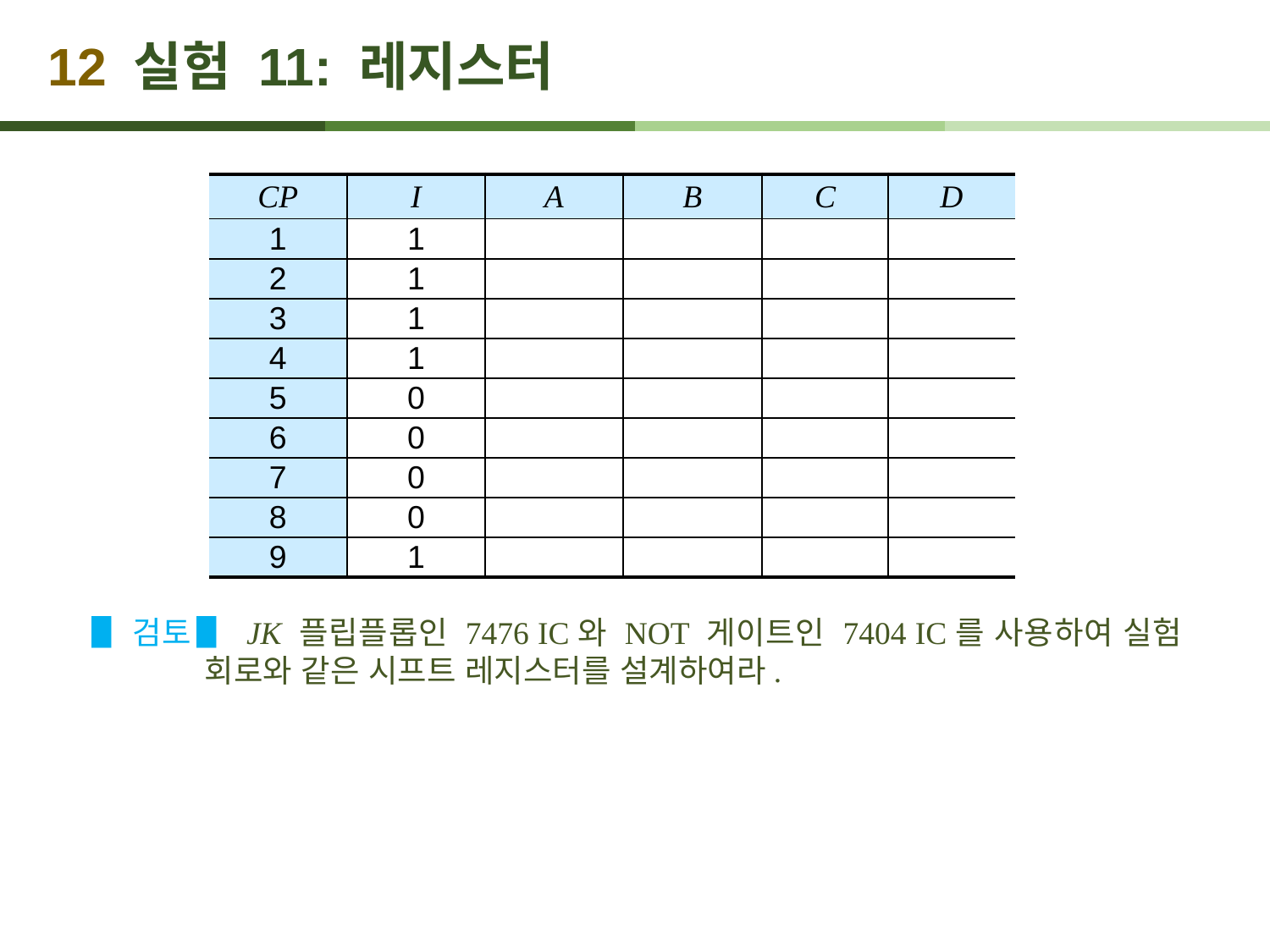

# 12 실험 11: 레지스터
| CP | I | A | B | C | D |
| --- | --- | --- | --- | --- | --- |
| 1 | 1 |  |  |  |  |
| 2 | 1 |  |  |  |  |
| 3 | 1 |  |  |  |  |
| 4 | 1 |  |  |  |  |
| 5 | 0 |  |  |  |  |
| 6 | 0 |  |  |  |  |
| 7 | 0 |  |  |  |  |
| 8 | 0 |  |  |  |  |
| 9 | 1 |  |  |  |  |
▋검토 ▋ JK 플립플롭인 7476 IC와 NOT 게이트인 7404 IC를 사용하여 실험 회로와 같은 시프트 레지스터를 설계하여라.